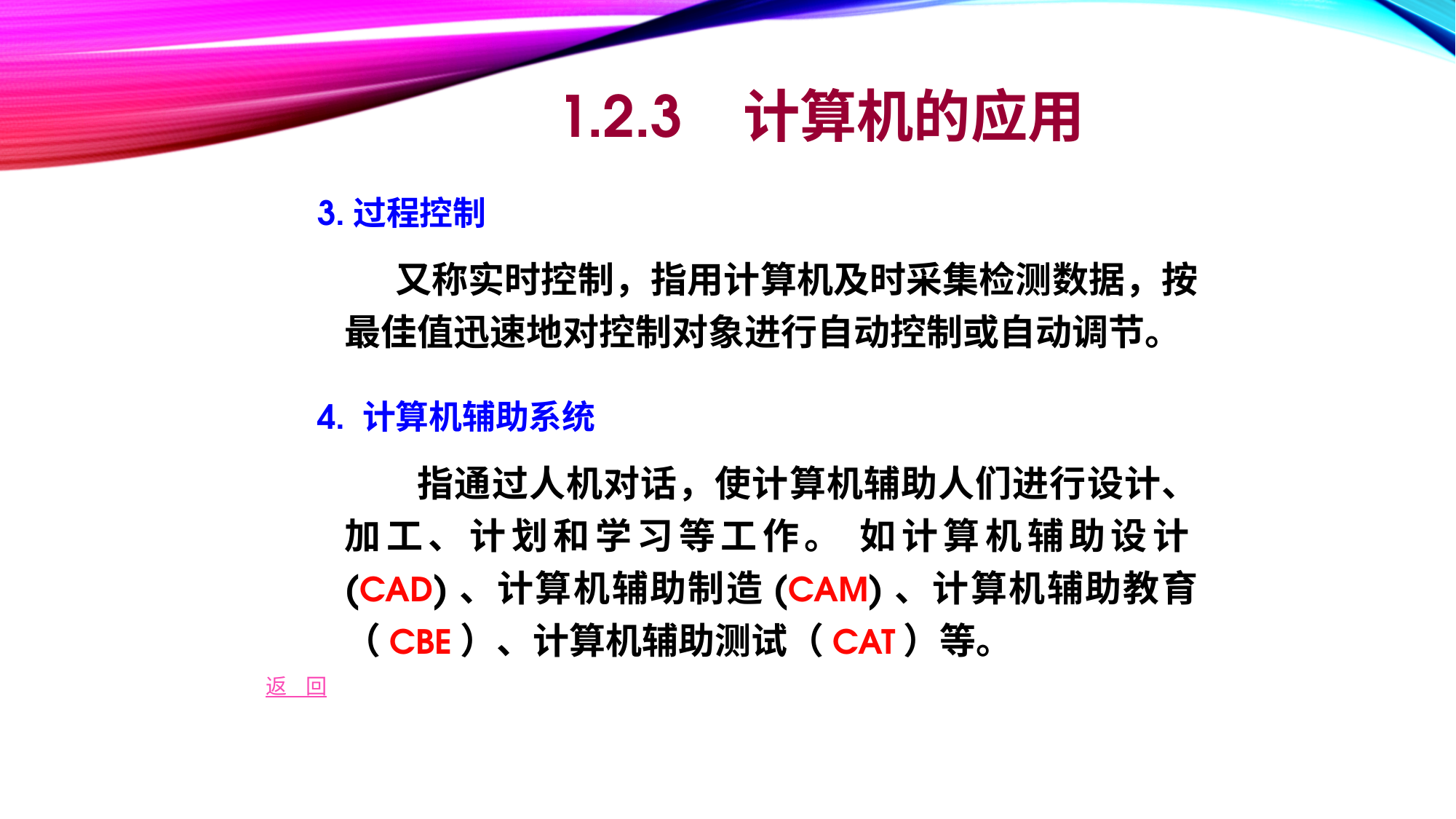

# 1.2.3   计算机的应用
3.过程控制
         又称实时控制，指用计算机及时采集检测数据，按最佳值迅速地对控制对象进行自动控制或自动调节。

4. 计算机辅助系统
	       指通过人机对话，使计算机辅助人们进行设计、加工、计划和学习等工作。 如计算机辅助设计(CAD)、计算机辅助制造(CAM)、计算机辅助教育（CBE）、计算机辅助测试（CAT）等。
返    回